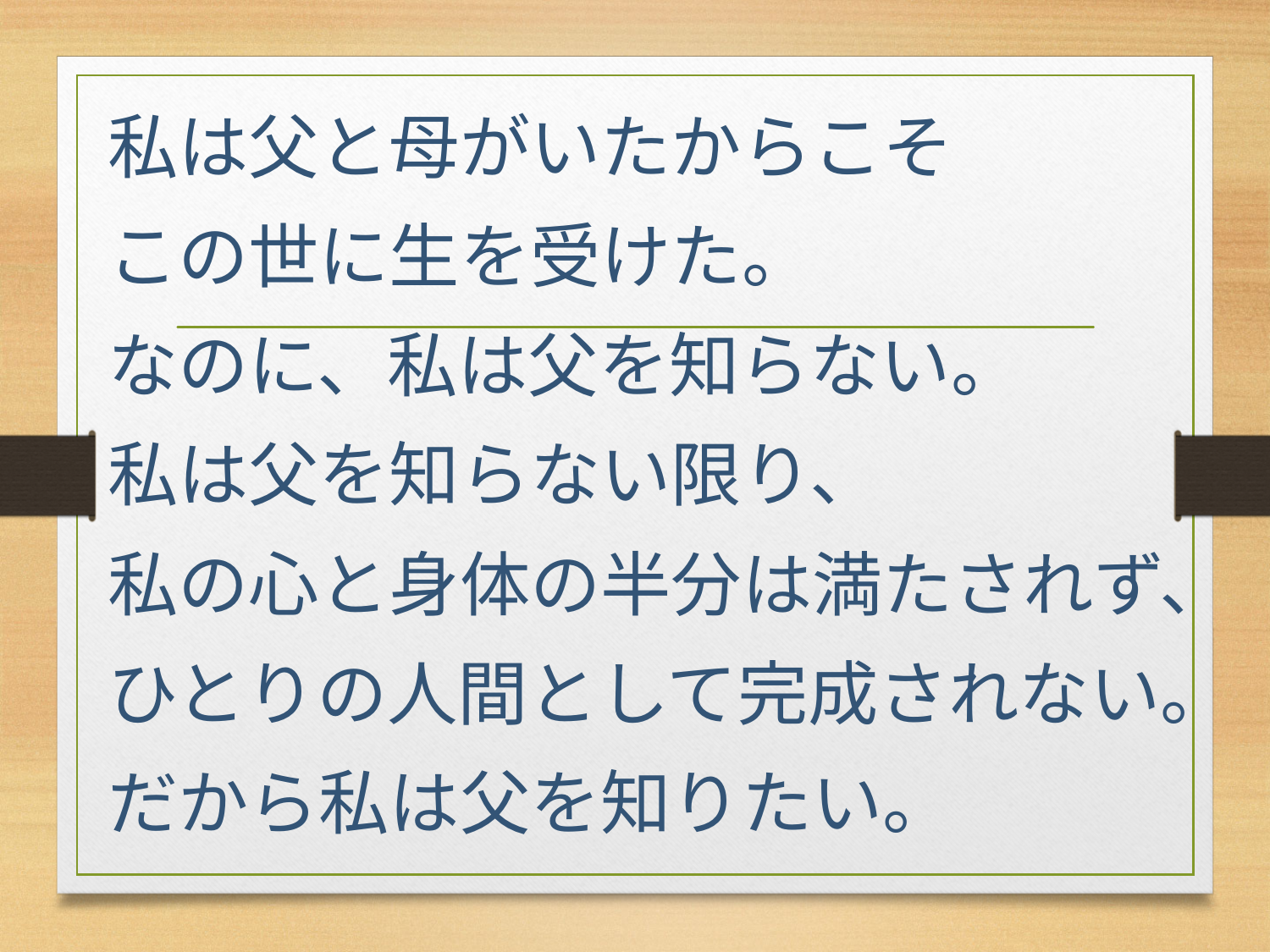

私は父と母がいたからこそ
この世に生を受けた。
なのに、私は父を知らない。
私は父を知らない限り、
私の心と身体の半分は満たされず、
ひとりの人間として完成されない。
だから私は父を知りたい。